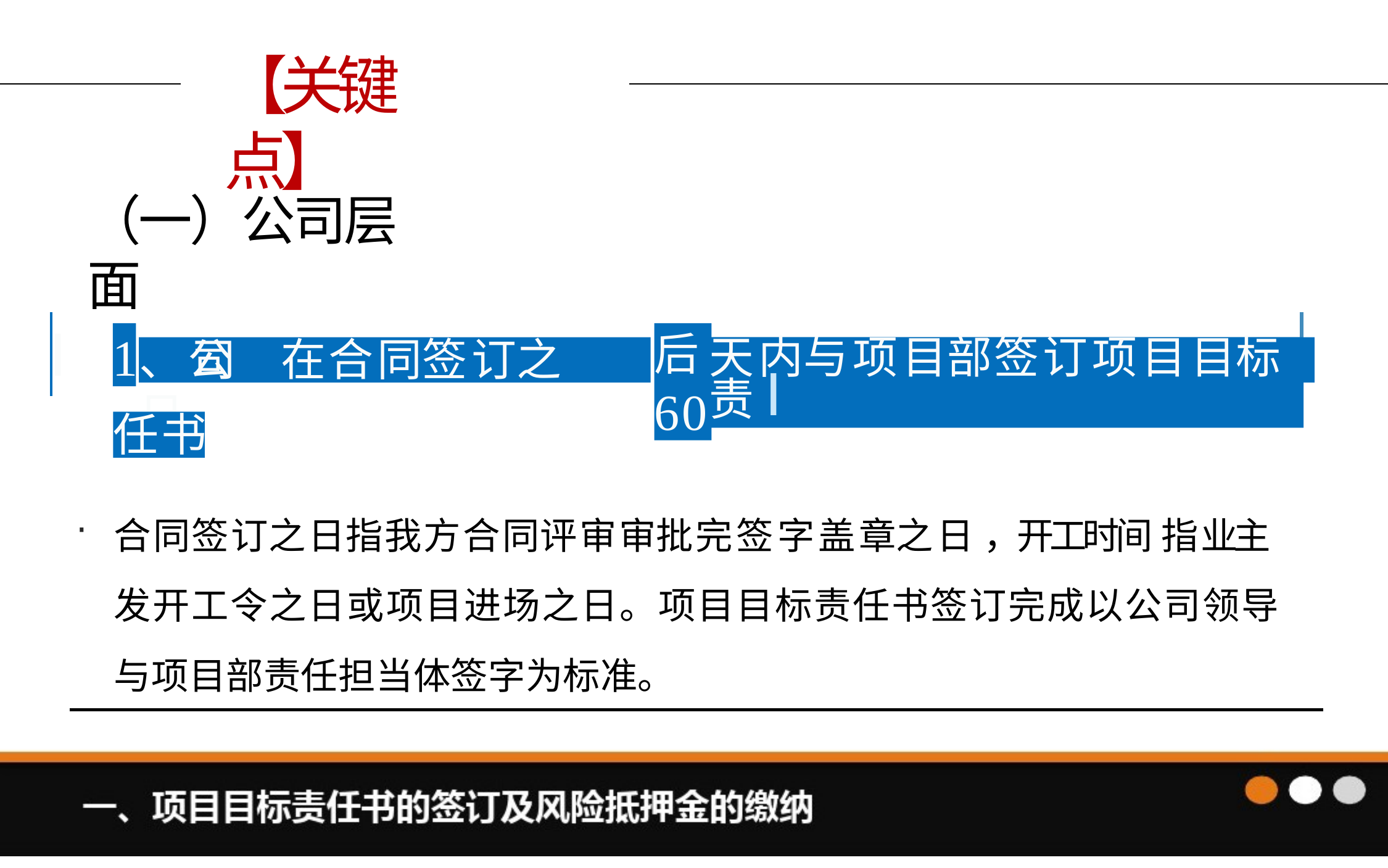

# 【关键点】

（一）公司层面

I
1
后60
、	公司	在	合同签订之日

天内与项目部签订项目目标责I
任书
合同签订之日指我方合同评审审批完签字盖章之日，开工时间 指业主 发开工令之日或项目进场之日。项目目标责任书签订完成以公司领导 与项目部责任担当体签字为标准。